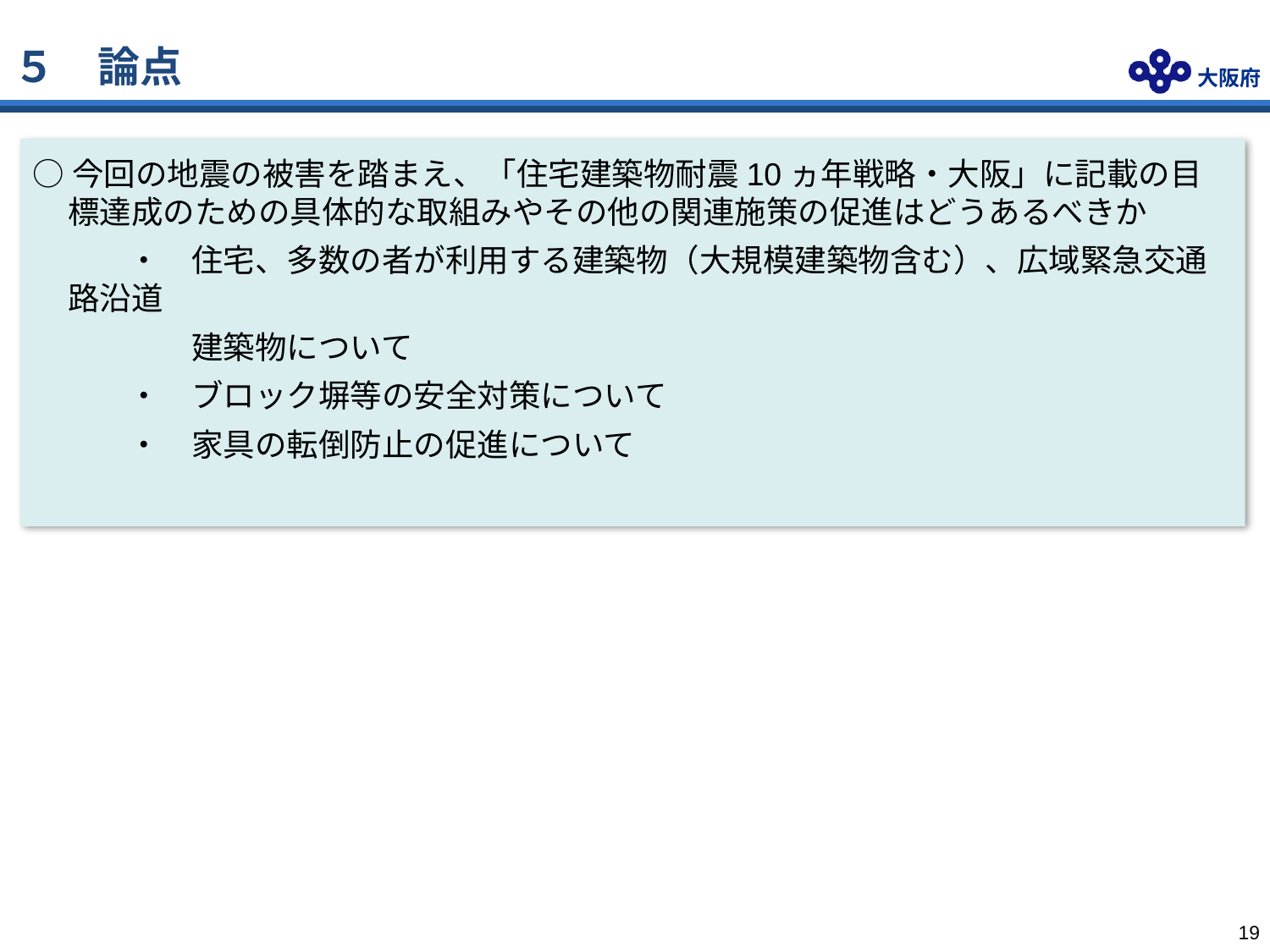

５　論点
○今回の地震の被害を踏まえ、「住宅建築物耐震10ヵ年戦略・大阪」に記載の目標達成のための具体的な取組みやその他の関連施策の促進はどうあるべきか
　　　・　住宅、多数の者が利用する建築物（大規模建築物含む）、広域緊急交通路沿道
　　　　　建築物について
　　　・　ブロック塀等の安全対策について
　　　・　家具の転倒防止の促進について

19